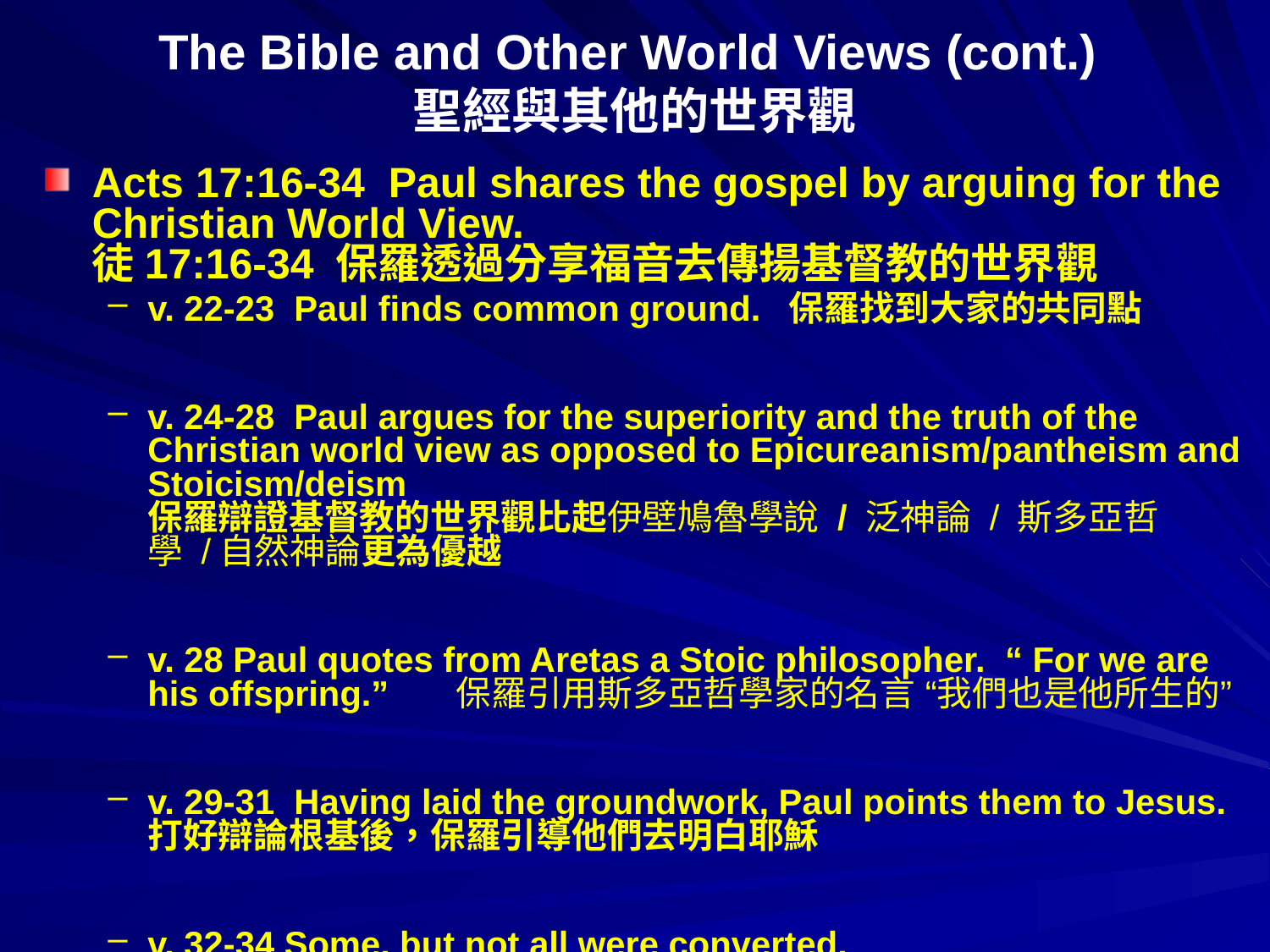

# The Bible and Other World Views (cont.) 聖經與其他的世界觀
Acts 17:16-34  Paul shares the gospel by arguing for the Christian World View.                                                          徒17:16-34 保羅透過分享福音去傳揚基督教的世界觀
v. 22-23  Paul finds common ground.  保羅找到大家的共同點

v. 24-28  Paul argues for the superiority and the truth of the Christian world view as opposed to Epicureanism/pantheism and Stoicism/deism                                                                                   保羅辯證基督教的世界觀比起伊壁鳩魯學說 / 泛神論 / 斯多亞哲學 /自然神論更為優越

v. 28 Paul quotes from Aretas a Stoic philosopher.  “ For we are his offspring.”      保羅引用斯多亞哲學家的名言 “我們也是他所生的”

v. 29-31  Having laid the groundwork, Paul points them to Jesus.  打好辯論根基後，保羅引導他們去明白耶穌

v. 32-34 Some, but not all were converted.                                       有些人，並不是所有人被保羅改變信仰